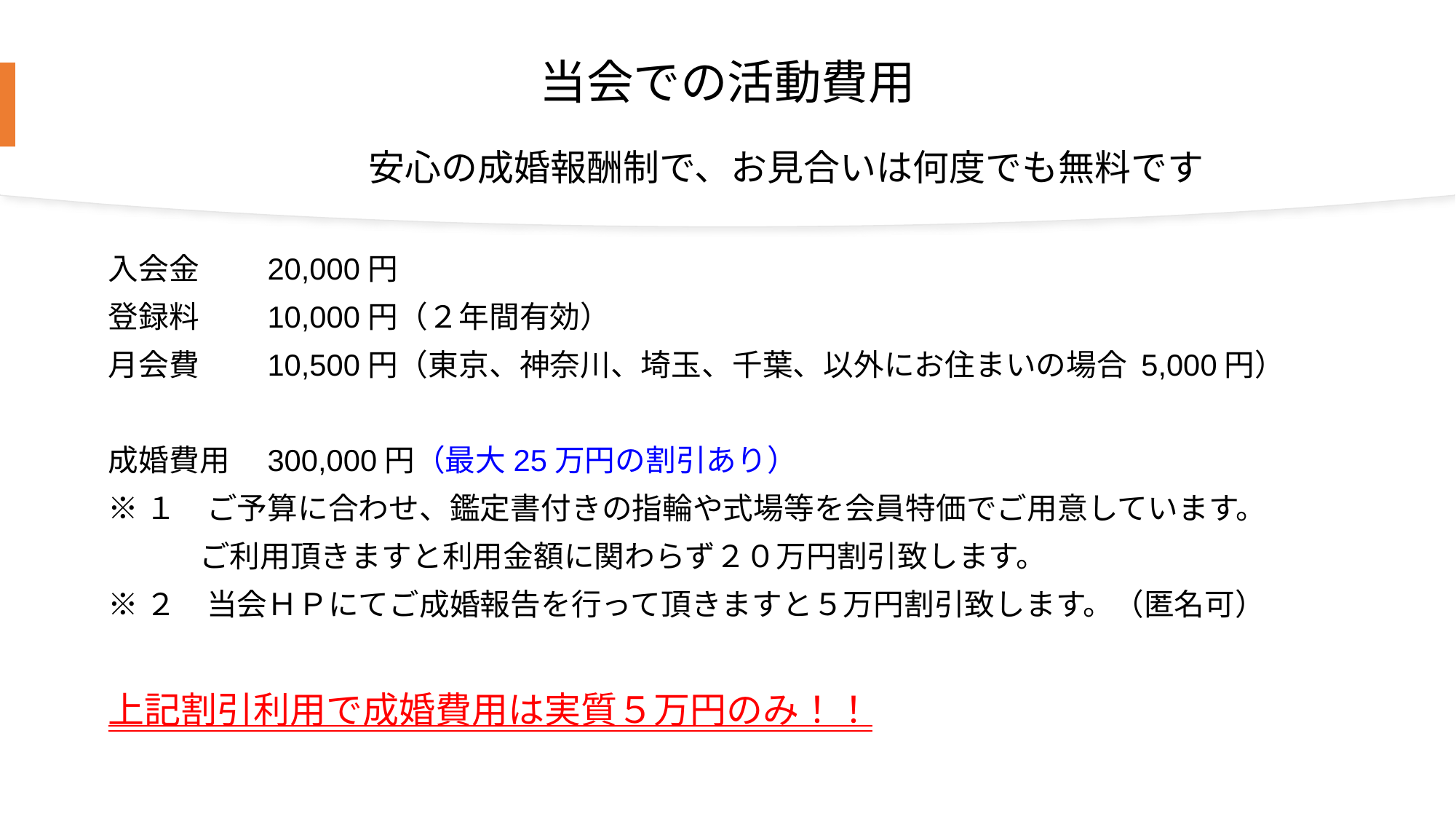

# 当会での活動費用

安心の成婚報酬制で、お見合いは何度でも無料です
入会金　　20,000円
登録料　　10,000円（２年間有効）
月会費　　10,500円（東京、神奈川、埼玉、千葉、以外にお住まいの場合 5,000円）

成婚費用　300,000円（最大25万円の割引あり）
※１　ご予算に合わせ、鑑定書付きの指輪や式場等を会員特価でご用意しています。
　　　ご利用頂きますと利用金額に関わらず２０万円割引致します。
※２　当会ＨＰにてご成婚報告を行って頂きますと５万円割引致します。（匿名可）

上記割引利用で成婚費用は実質５万円のみ！！